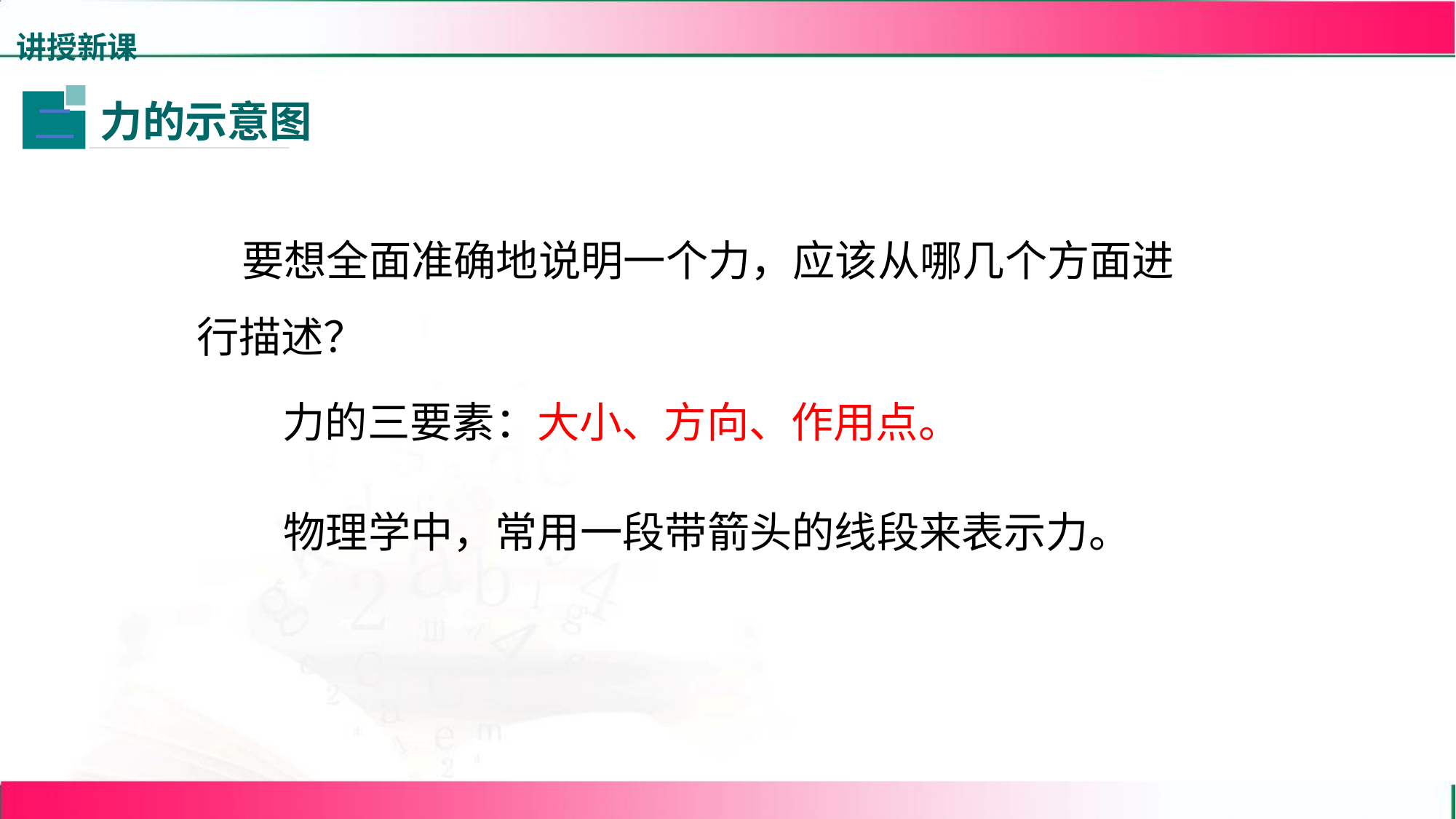

讲授新课

力的示意图
二

    要想全面准确地说明一个力，应该从哪几个方面进行描述？
力的三要素：大小、方向、作用点。
物理学中，常用一段带箭头的线段来表示力。